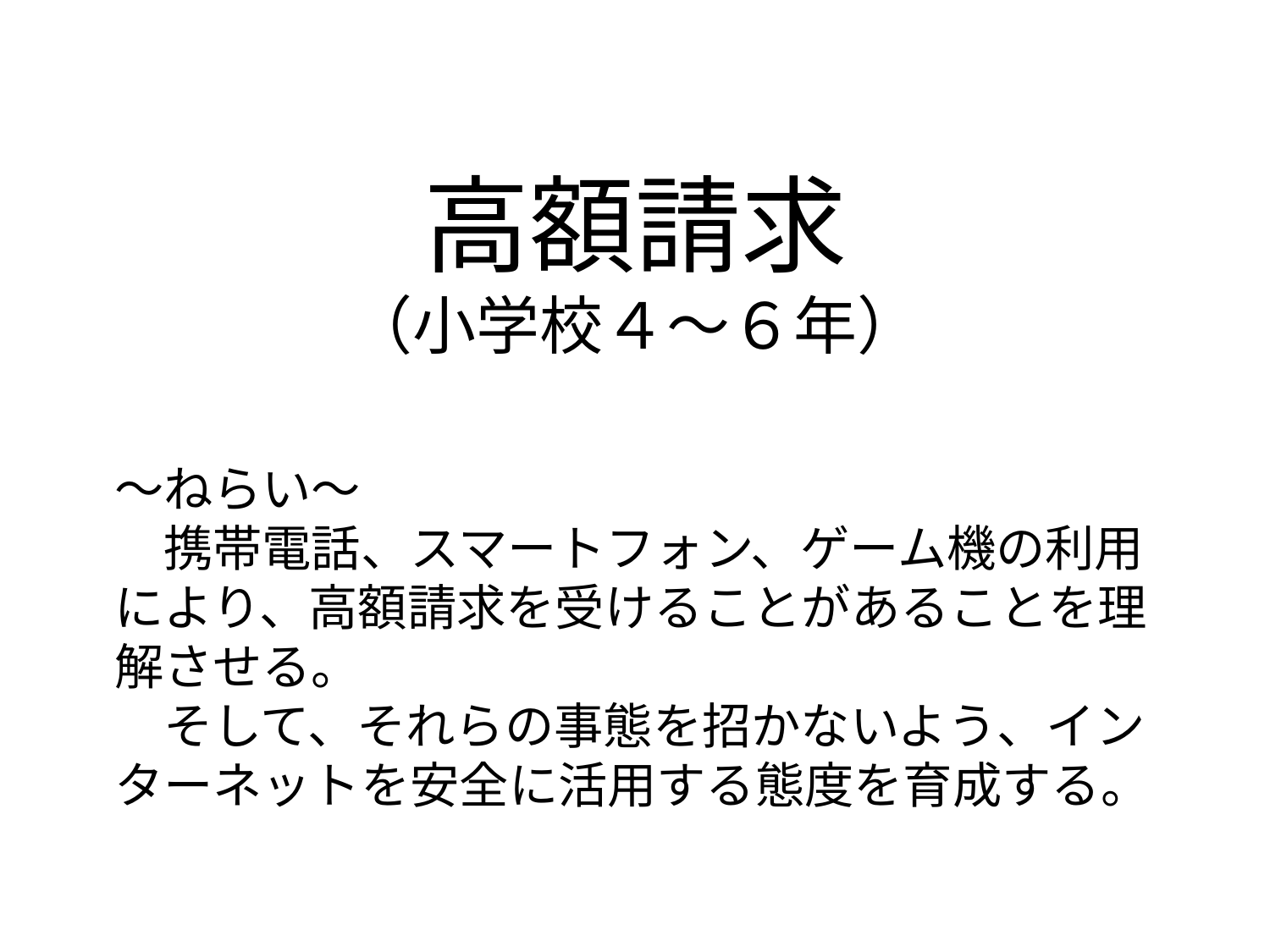

# 高額請求 （小学校４～６年）
～ねらい～
　携帯電話、スマートフォン、ゲーム機の利用により、高額請求を受けることがあることを理解させる。
　そして、それらの事態を招かないよう、インターネットを安全に活用する態度を育成する。